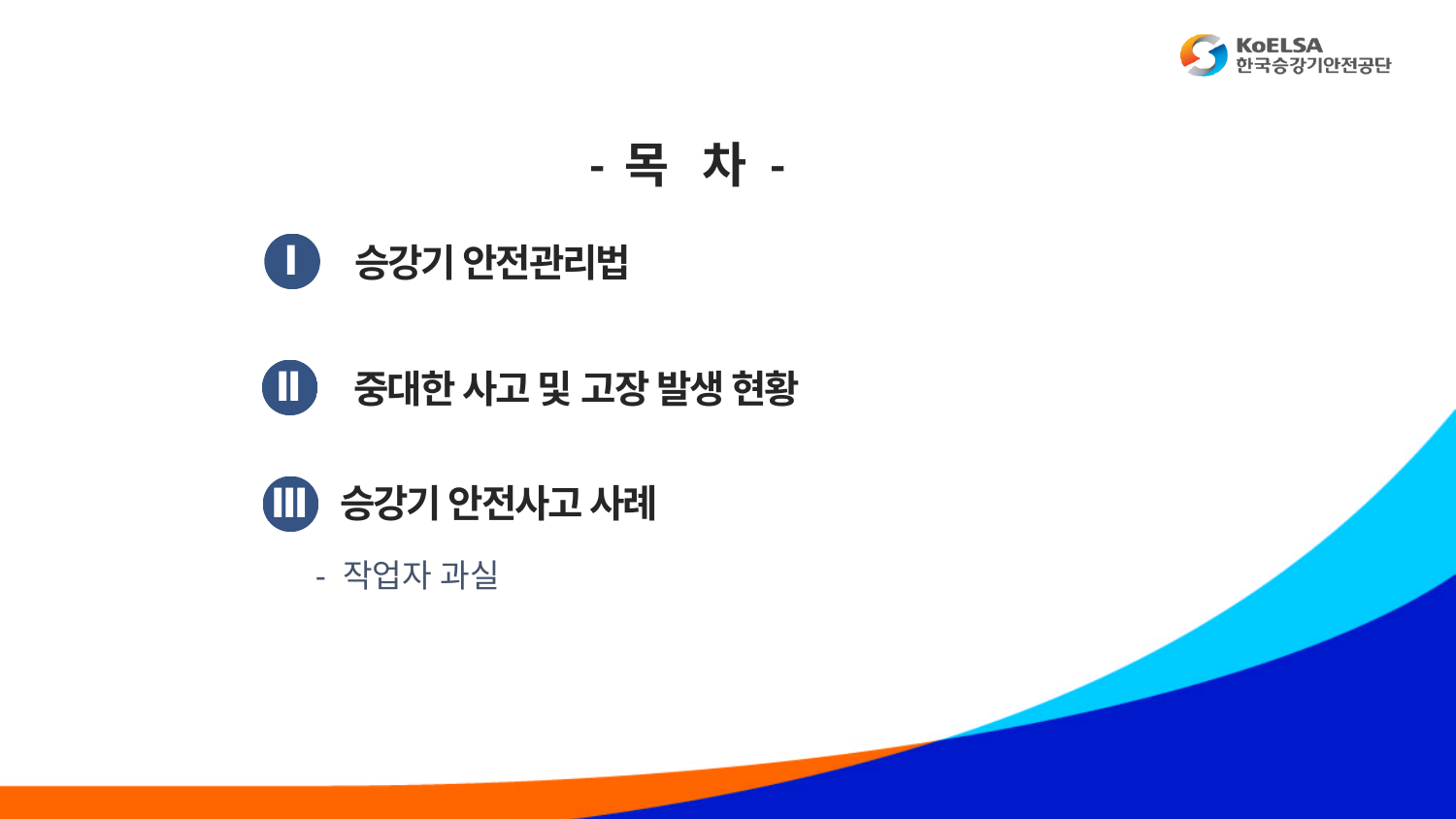

- 목   차 -
승강기 안전관리법

Ⅰ
중대한 사고 및 고장 발생 현황

Ⅱ
승강기 안전사고 사례

Ⅲ
 - 작업자 과실